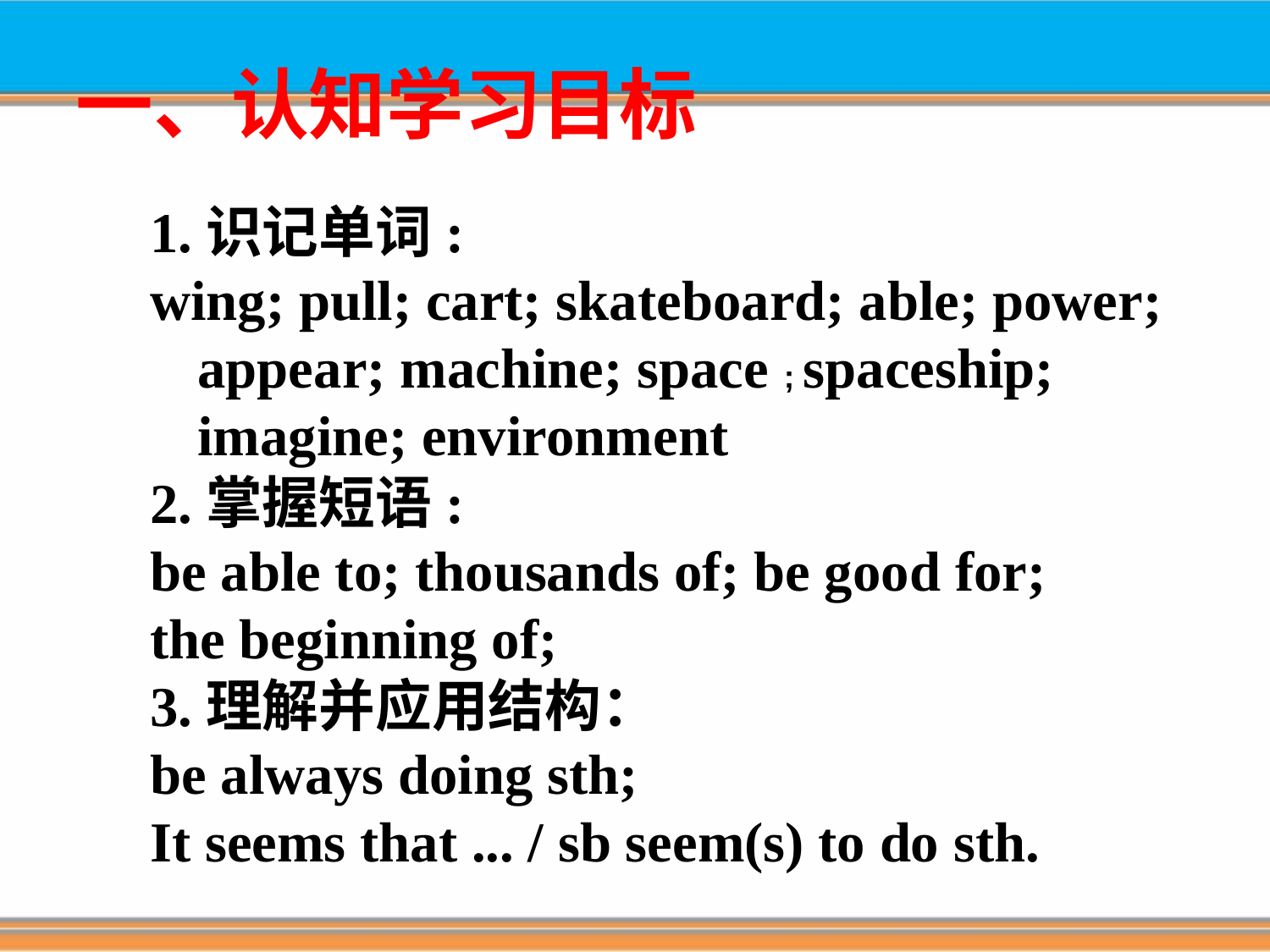

一、认知学习目标

1.识记单词:
wing; pull; cart; skateboard; able; power; appear; machine; space ; spaceship; imagine; environment
2.掌握短语:
be able to; thousands of; be good for;
the beginning of;
3.理解并应用结构：
be always doing sth;
It seems that ... / sb seem(s) to do sth.